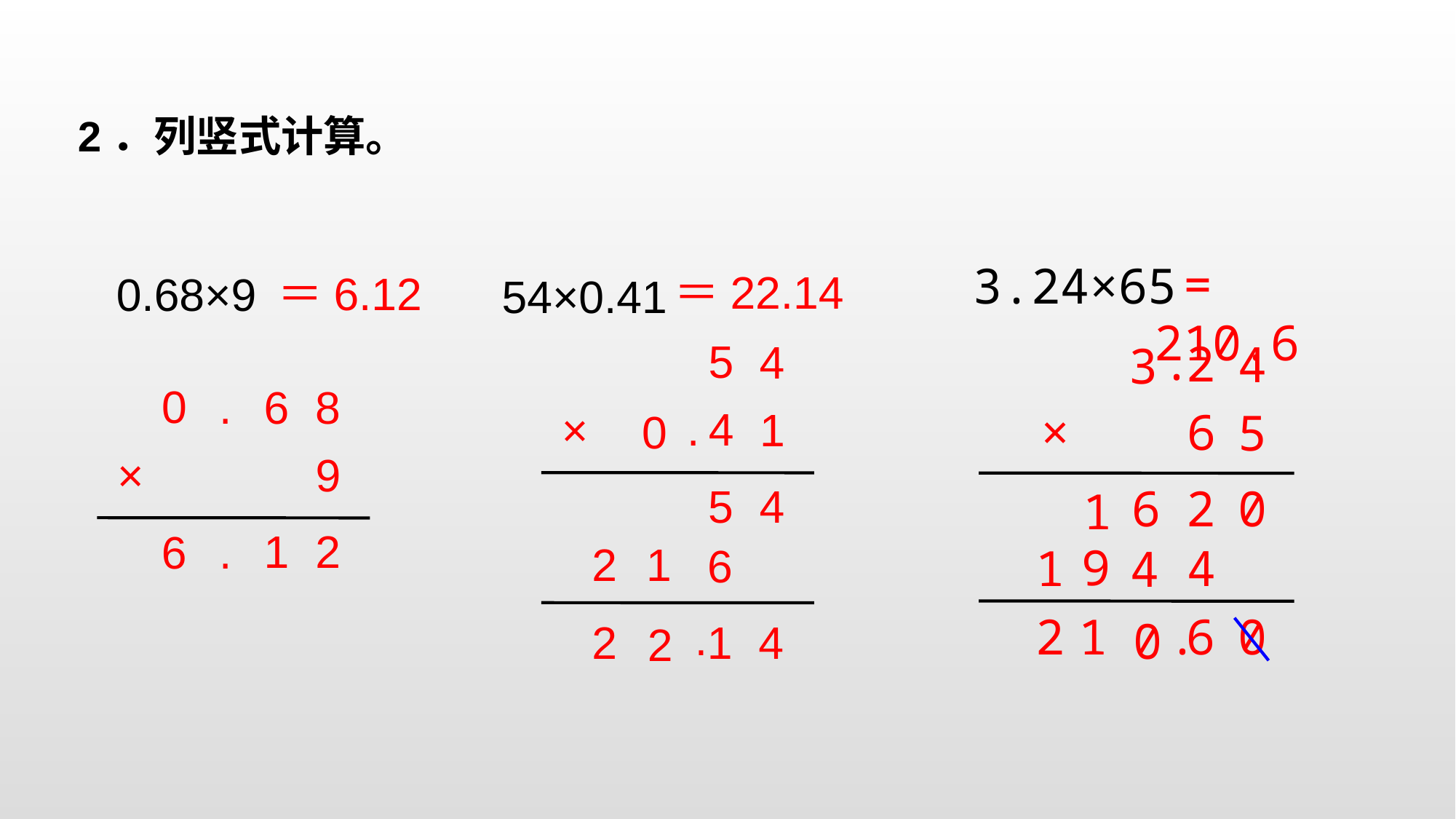

2．列竖式计算。
 = 210.6
3.24×65
＝22.14
＝6.12
0.68×9
54×0.41
.
2
4
3
×
6
5
5
4
.
4
1
×
0
0
.
6
8
9
×
5
4
2
0
6
1
1
2
6
.
2
1
9
6
1
4
4
2
1
.
6
0
.
0
2
1
4
2